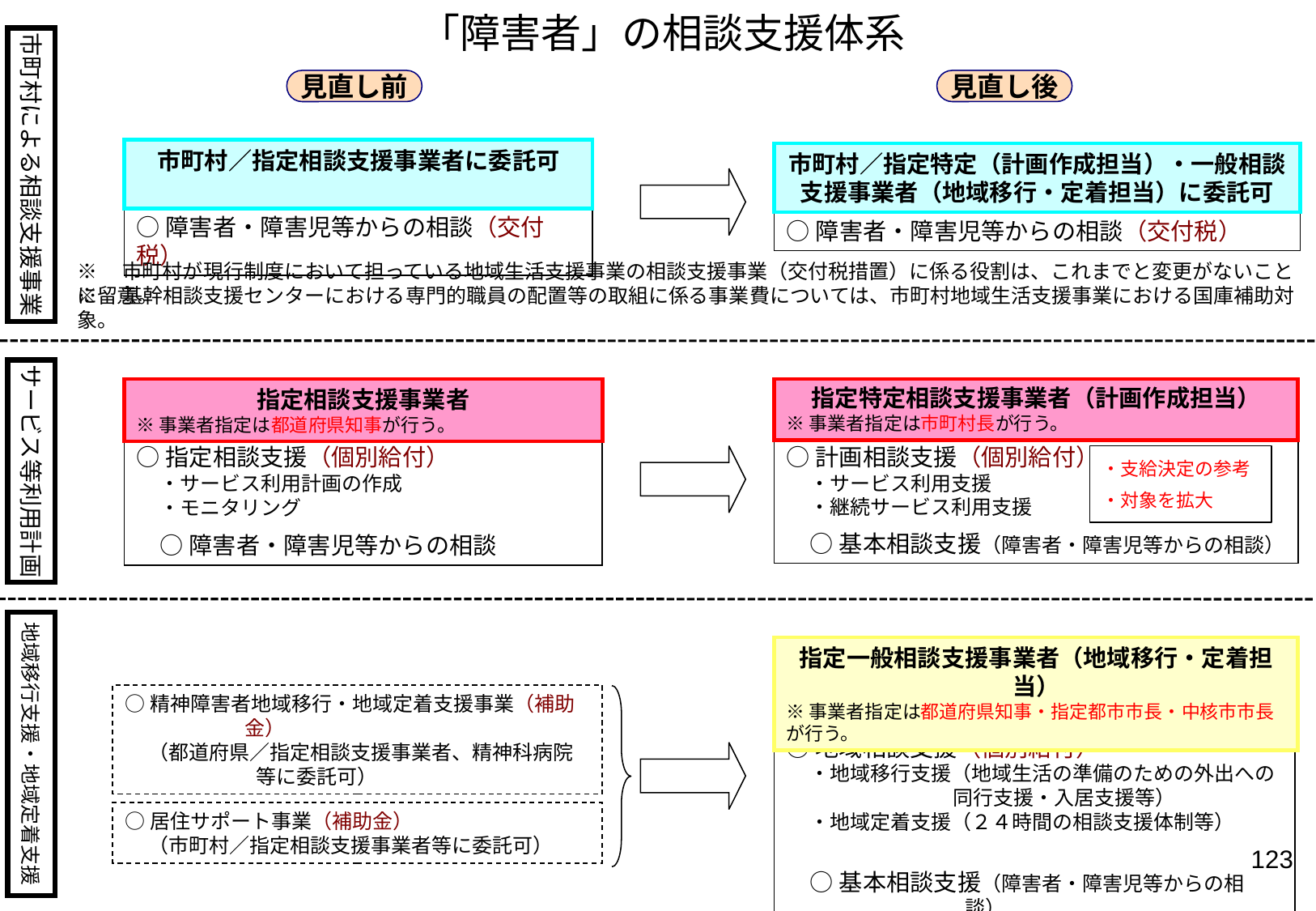

「障害者」の相談支援体系
見直し前
見直し後
市町村による相談支援事業
市町村／指定相談支援事業者に委託可

市町村／指定特定（計画作成担当）・一般相談
支援事業者（地域移行・定着担当）に委託可

○障害者・障害児等からの相談（交付税）
○障害者・障害児等からの相談（交付税）
※　市町村が現行制度において担っている地域生活支援事業の相談支援事業（交付税措置）に係る役割は、これまでと変更がないことに留意。
※　基幹相談支援センターにおける専門的職員の配置等の取組に係る事業費については、市町村地域生活支援事業における国庫補助対象。
サービス等利用計画
指定相談支援事業者
※事業者指定は都道府県知事が行う。
○指定相談支援（個別給付）
・サービス利用計画の作成
・モニタリング
○障害者・障害児等からの相談
指定特定相談支援事業者（計画作成担当）
※事業者指定は市町村長が行う。
○計画相談支援（個別給付）
・サービス利用支援
・継続サービス利用支援
○基本相談支援（障害者・障害児等からの相談）

・支給決定の参考
・対象を拡大
地域移行支援・地域定着支援
指定一般相談支援事業者（地域移行・定着担当）
※事業者指定は都道府県知事・指定都市市長・中核市市長が行う。
○地域相談支援（個別給付）
・地域移行支援（地域生活の準備のための外出への同行支援・入居支援等）
・地域定着支援（２４時間の相談支援体制等）
○基本相談支援（障害者・障害児等からの相談）
○精神障害者地域移行・地域定着支援事業（補助金）
（都道府県／指定相談支援事業者、精神科病院等に委託可）

○居住サポート事業（補助金）
（市町村／指定相談支援事業者等に委託可）
123